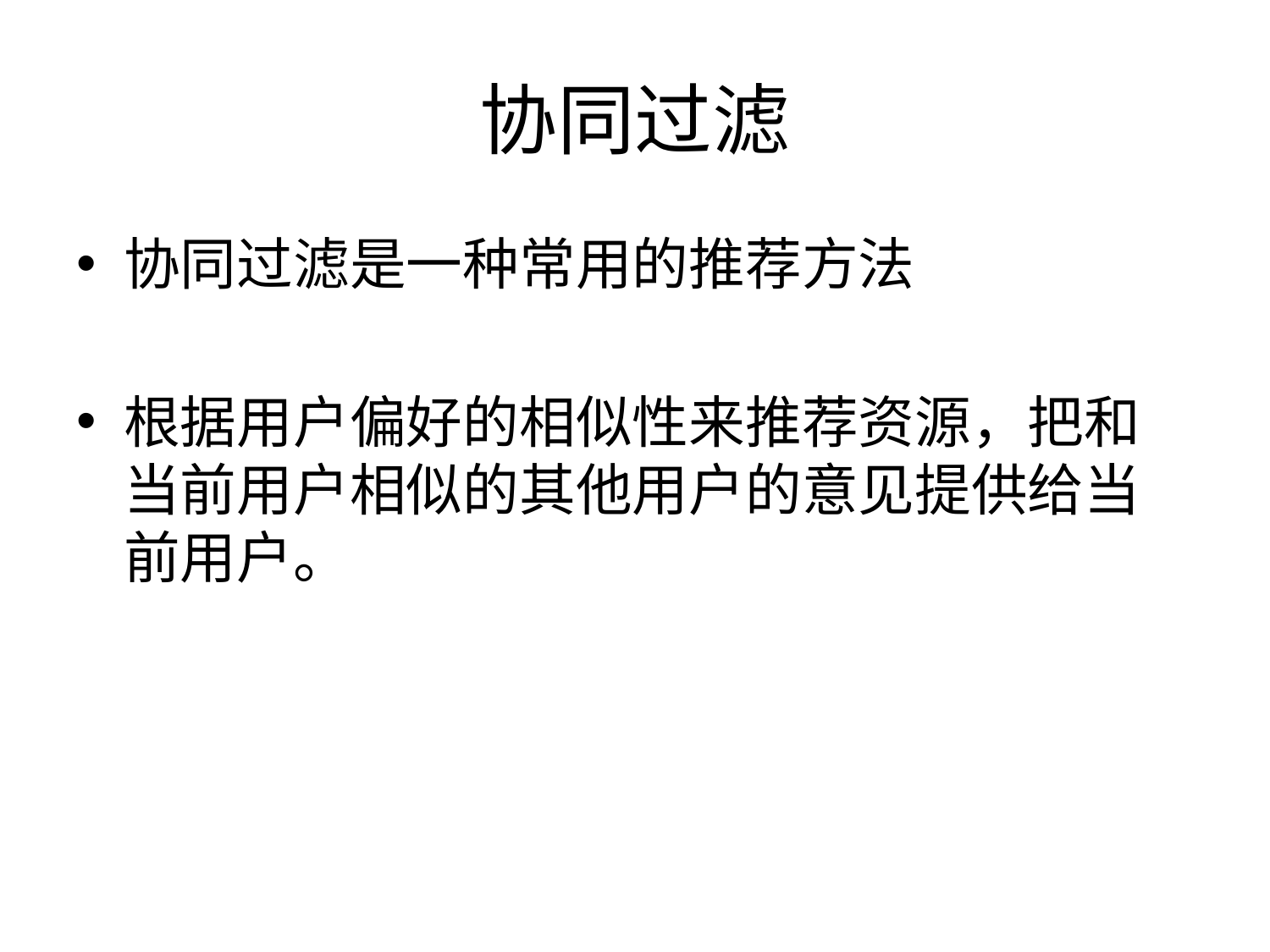

# 协同过滤
协同过滤是一种常用的推荐方法

根据用户偏好的相似性来推荐资源，把和当前用户相似的其他用户的意见提供给当前用户。